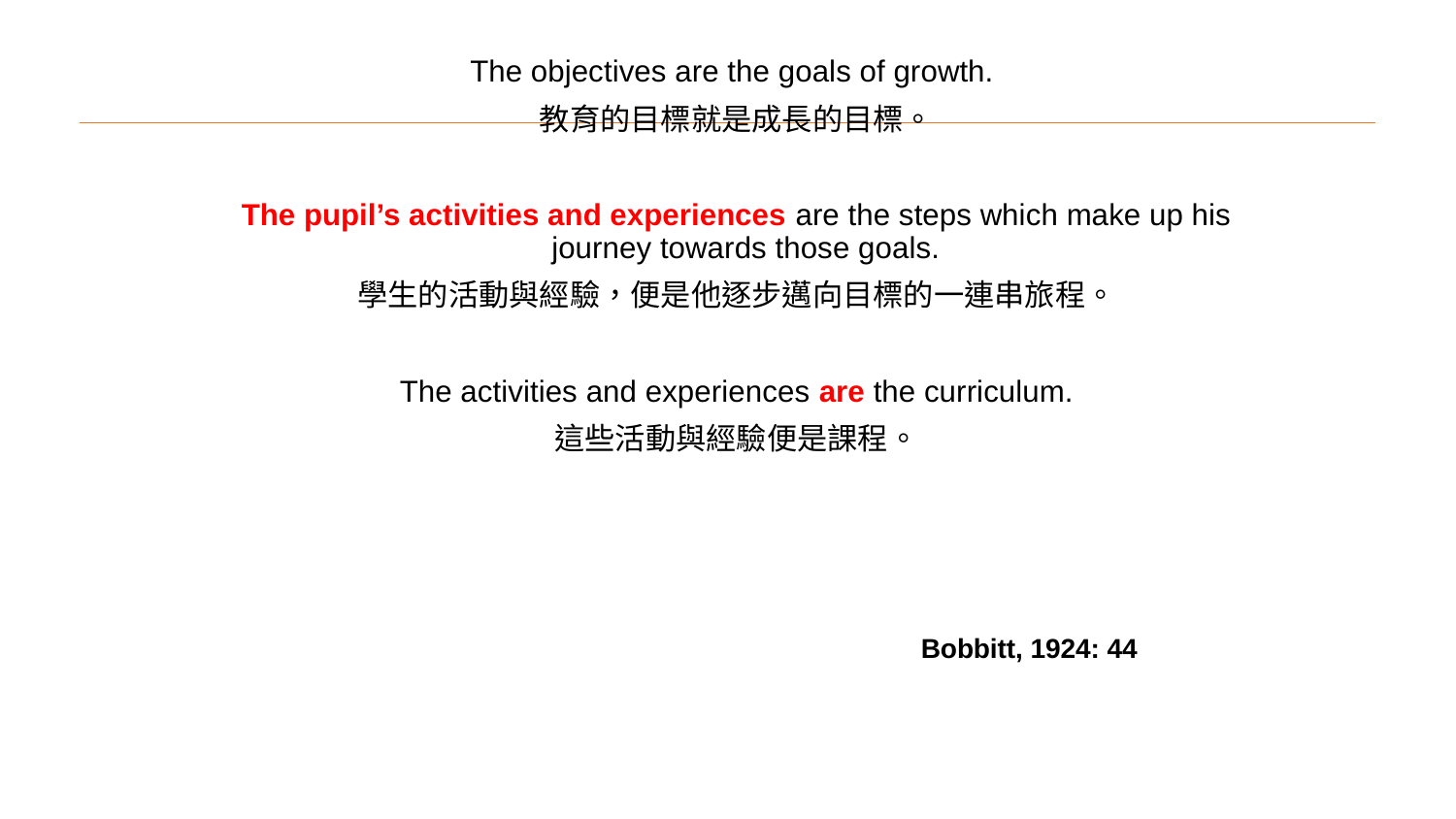

The objectives are the goals of growth.
教育的目標就是成長的目標。

The pupil’s activities and experiences are the steps which make up his journey towards those goals.
學生的活動與經驗，便是他逐步邁向目標的一連串旅程。

The activities and experiences are the curriculum.
這些活動與經驗便是課程。

# Bobbitt, 1924: 44